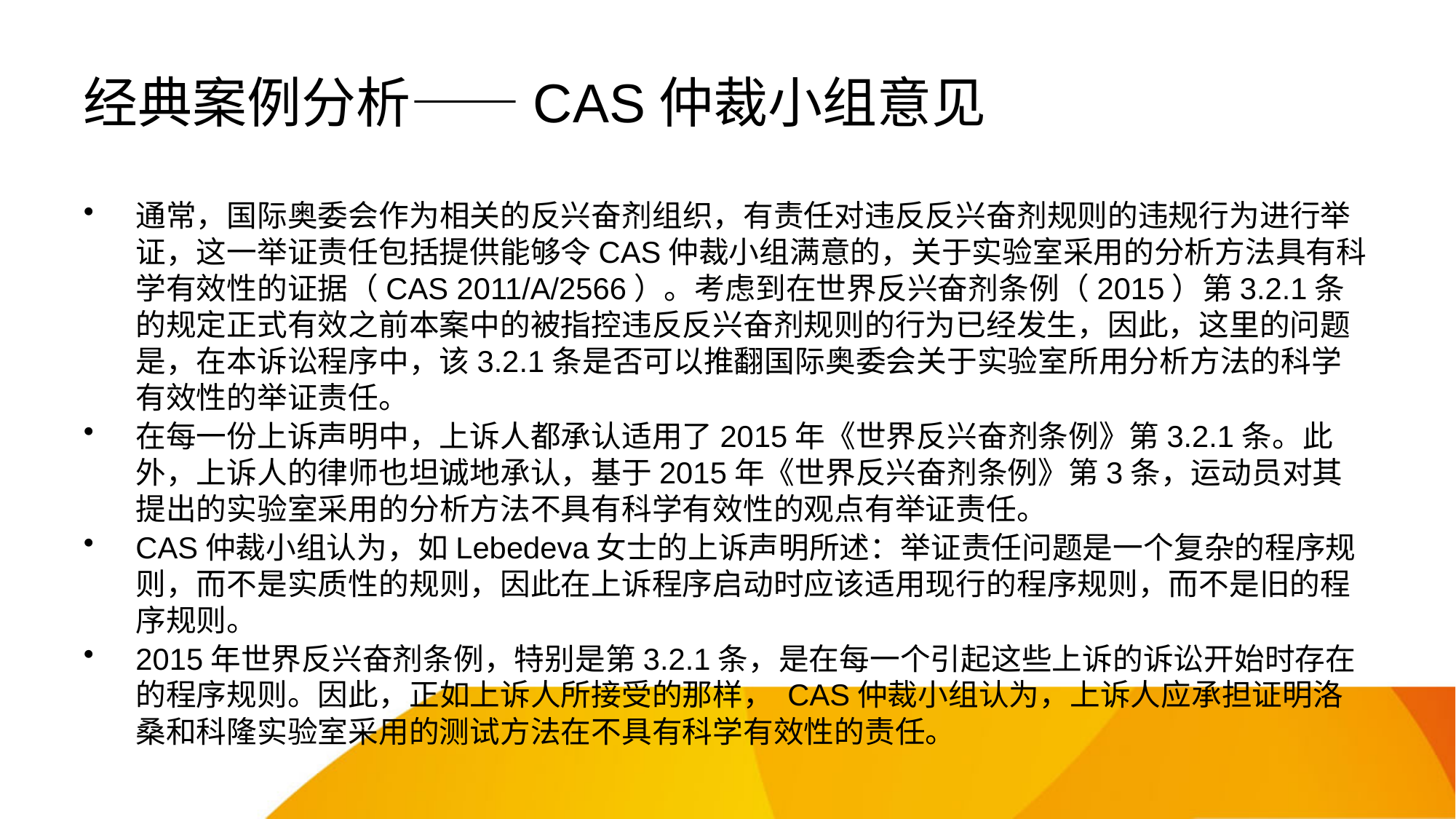

# 经典案例分析——CAS仲裁小组意见
通常，国际奥委会作为相关的反兴奋剂组织，有责任对违反反兴奋剂规则的违规行为进行举证，这一举证责任包括提供能够令CAS仲裁小组满意的，关于实验室采用的分析方法具有科学有效性的证据（CAS 2011/A/2566）。考虑到在世界反兴奋剂条例（2015）第3.2.1条的规定正式有效之前本案中的被指控违反反兴奋剂规则的行为已经发生，因此，这里的问题是，在本诉讼程序中，该3.2.1条是否可以推翻国际奥委会关于实验室所用分析方法的科学有效性的举证责任。
在每一份上诉声明中，上诉人都承认适用了2015年《世界反兴奋剂条例》第3.2.1条。此外，上诉人的律师也坦诚地承认，基于2015年《世界反兴奋剂条例》第3条，运动员对其提出的实验室采用的分析方法不具有科学有效性的观点有举证责任。
CAS仲裁小组认为，如Lebedeva女士的上诉声明所述：举证责任问题是一个复杂的程序规则，而不是实质性的规则，因此在上诉程序启动时应该适用现行的程序规则，而不是旧的程序规则。
2015年世界反兴奋剂条例，特别是第3.2.1条，是在每一个引起这些上诉的诉讼开始时存在的程序规则。因此，正如上诉人所接受的那样， CAS仲裁小组认为，上诉人应承担证明洛桑和科隆实验室采用的测试方法在不具有科学有效性的责任。